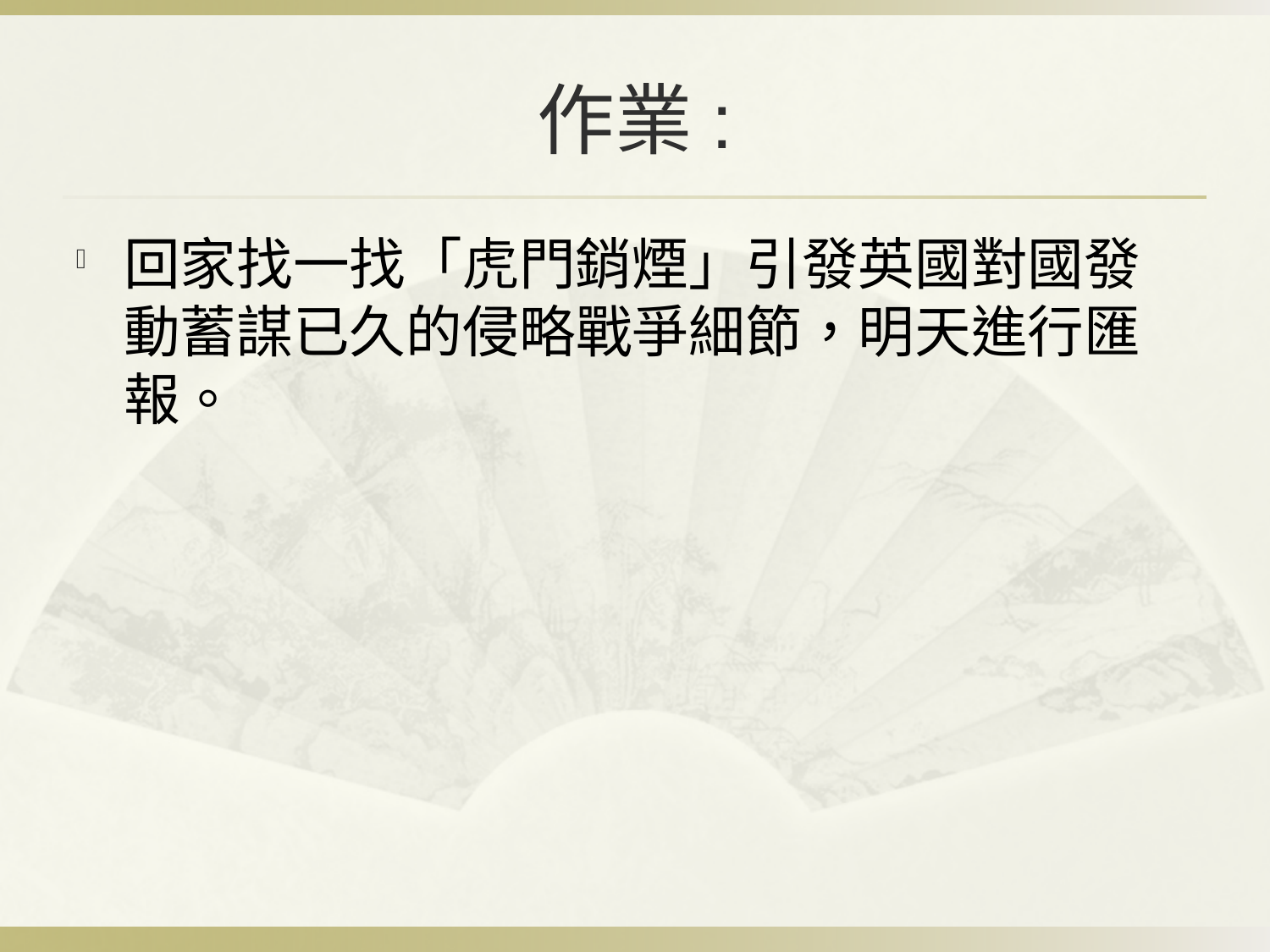

# 作業:
回家找一找「虎門銷煙」引發英國對國發動蓄謀已久的侵略戰爭細節，明天進行匯報。